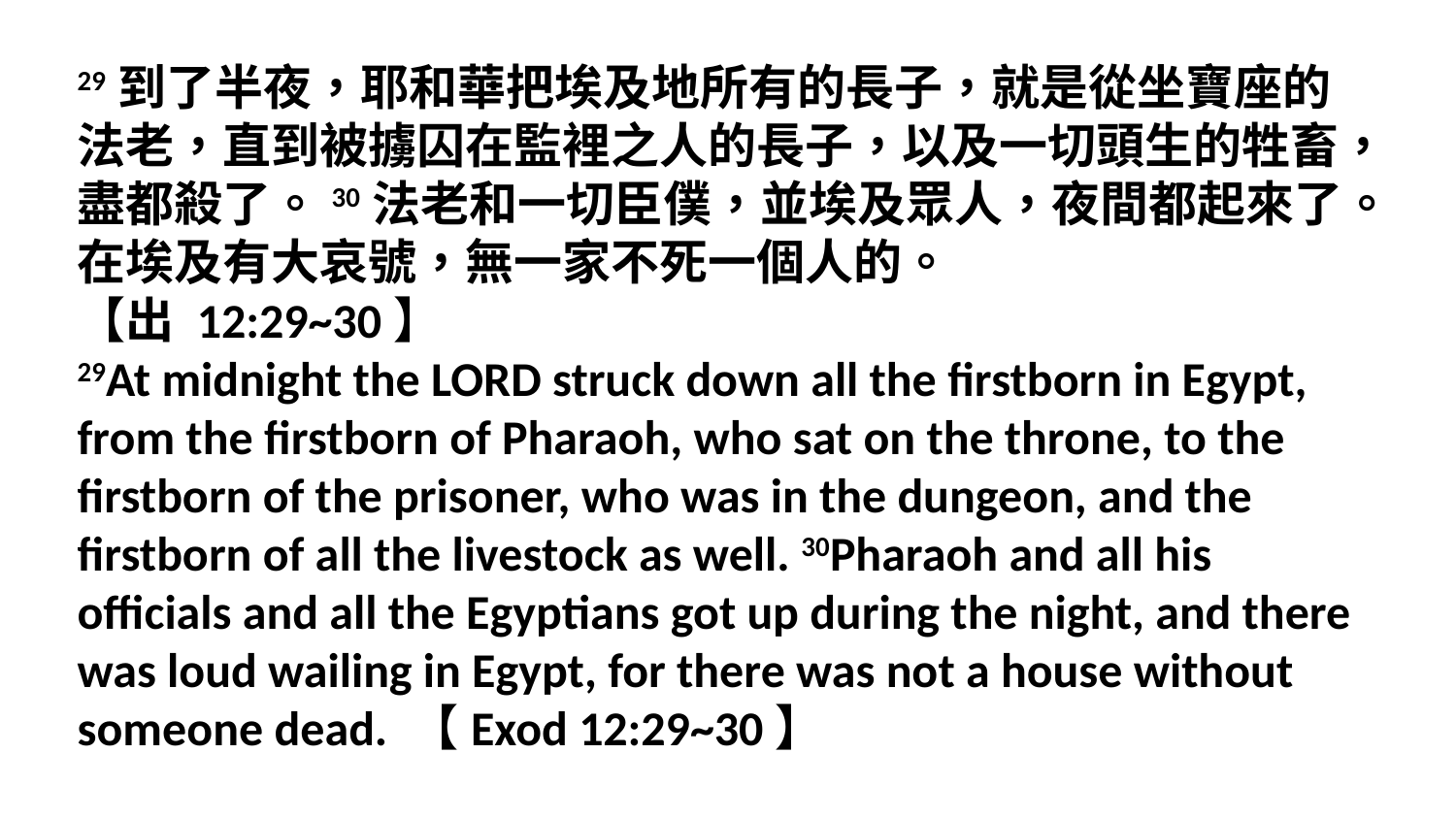

29到了半夜，耶和華把埃及地所有的長子，就是從坐寶座的法老，直到被擄囚在監裡之人的長子，以及一切頭生的牲畜，盡都殺了。30法老和一切臣僕，並埃及眾人，夜間都起來了。在埃及有大哀號，無一家不死一個人的。
【出 12:29~30】
29At midnight the LORD struck down all the firstborn in Egypt, from the firstborn of Pharaoh, who sat on the throne, to the firstborn of the prisoner, who was in the dungeon, and the firstborn of all the livestock as well. 30Pharaoh and all his officials and all the Egyptians got up during the night, and there was loud wailing in Egypt, for there was not a house without someone dead. 【Exod 12:29~30】